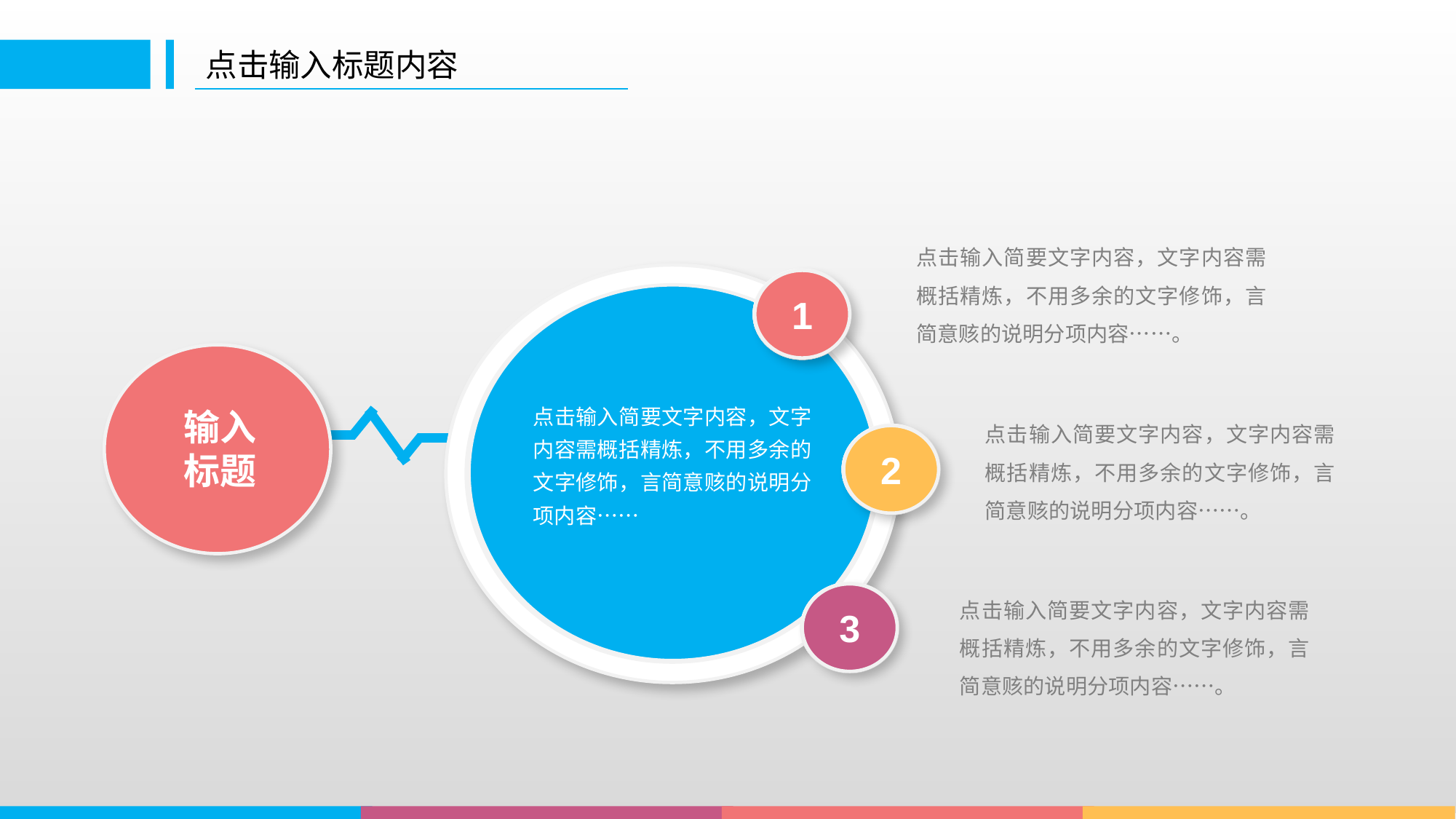

点击输入标题内容
点击输入简要文字内容，文字内容需概括精炼，不用多余的文字修饰，言简意赅的说明分项内容……。

1

点击输入简要文字内容，文字内容需概括精炼，不用多余的文字修饰，言简意赅的说明分项内容……
输入
标题
点击输入简要文字内容，文字内容需概括精炼，不用多余的文字修饰，言简意赅的说明分项内容……。

2

3
点击输入简要文字内容，文字内容需概括精炼，不用多余的文字修饰，言简意赅的说明分项内容……。